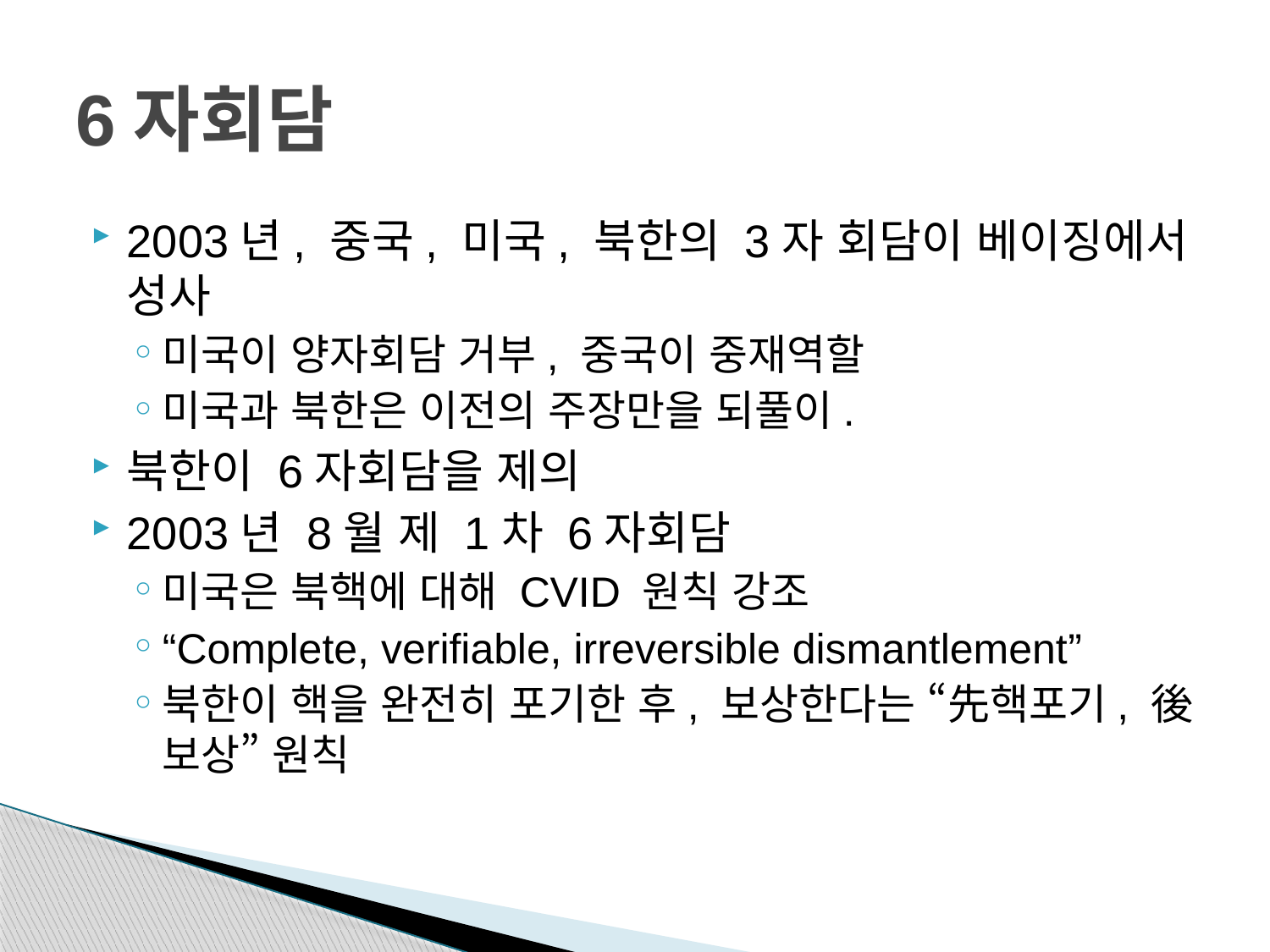

# 6자회담
2003년, 중국, 미국, 북한의 3자 회담이 베이징에서 성사
미국이 양자회담 거부, 중국이 중재역할
미국과 북한은 이전의 주장만을 되풀이.
북한이 6자회담을 제의
2003년 8월 제 1차 6자회담
미국은 북핵에 대해 CVID 원칙 강조
“Complete, verifiable, irreversible dismantlement”
북한이 핵을 완전히 포기한 후, 보상한다는 “先핵포기, 後보상” 원칙